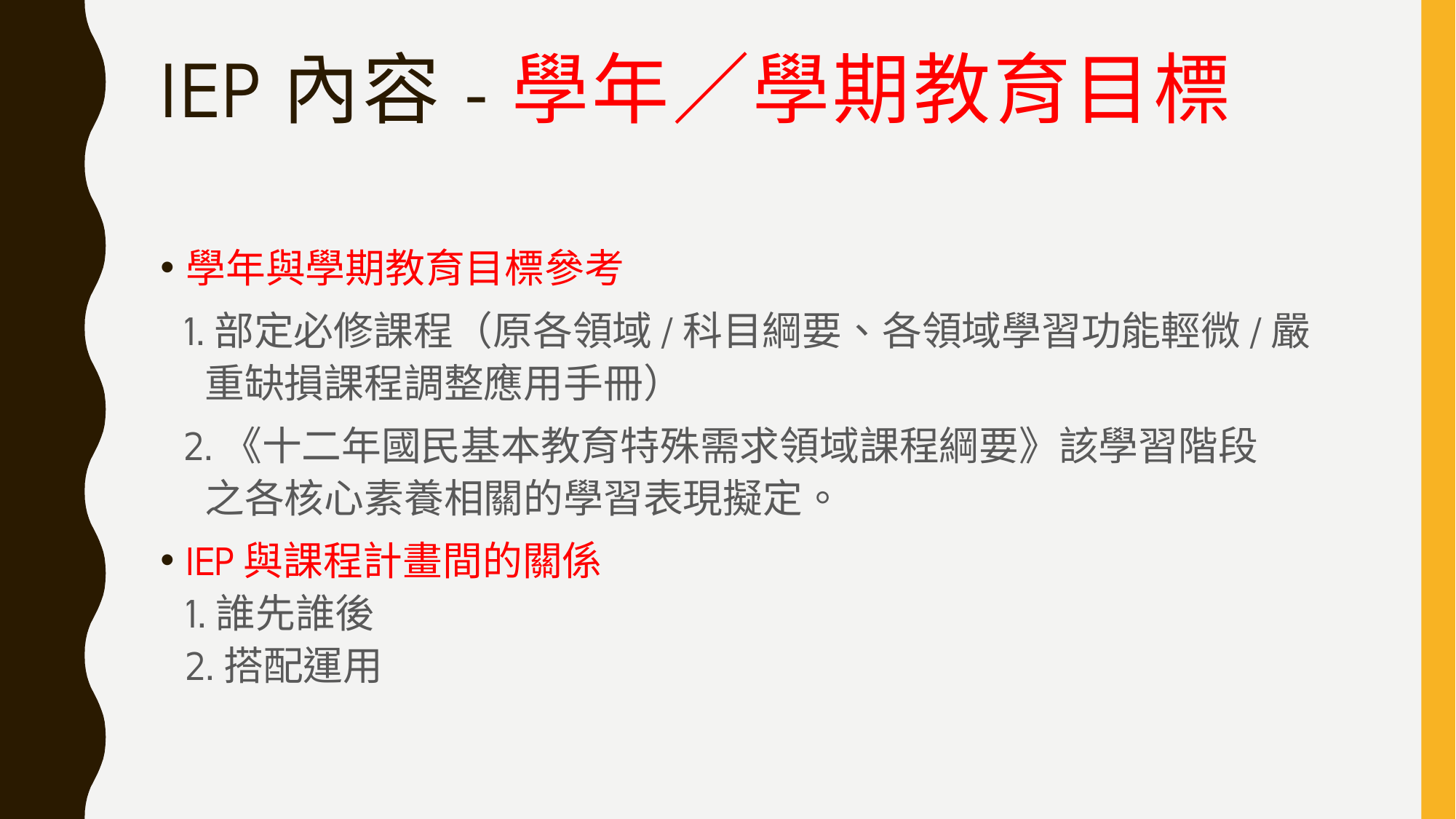

# IEP內容-學年／學期教育目標
學年與學期教育目標參考
  1.部定必修課程（原各領域/科目綱要、各領域學習功能輕微/嚴
     重缺損課程調整應用手冊）
  2.《十二年國民基本教育特殊需求領域課程綱要》該學習階段
     之各核心素養相關的學習表現擬定。
IEP與課程計畫間的關係
1.誰先誰後
2.搭配運用